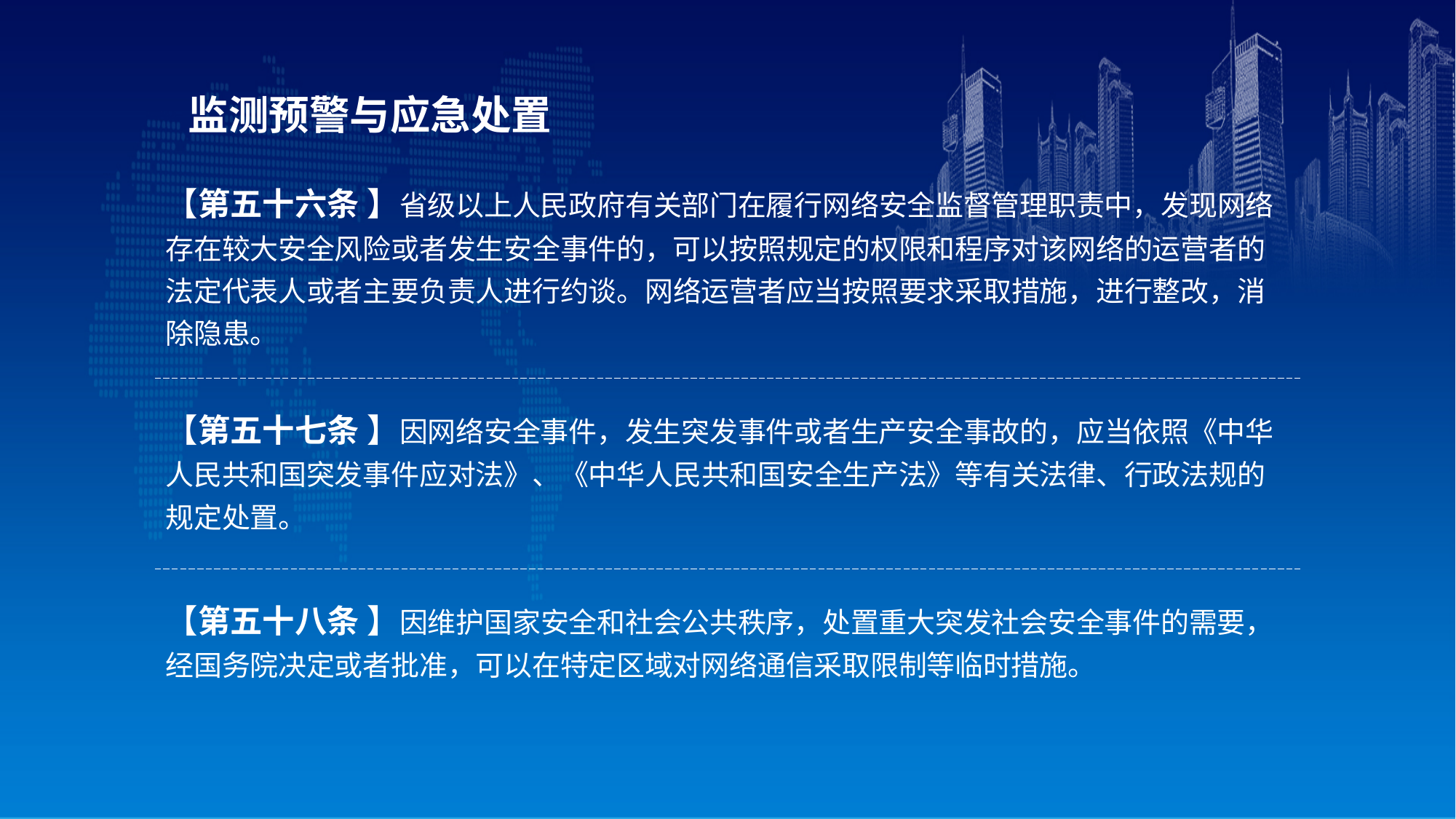

监测预警与应急处置
【第五十六条 】省级以上人民政府有关部门在履行网络安全监督管理职责中，发现网络存在较大安全风险或者发生安全事件的，可以按照规定的权限和程序对该网络的运营者的法定代表人或者主要负责人进行约谈。网络运营者应当按照要求采取措施，进行整改，消除隐患。
【第五十七条 】因网络安全事件，发生突发事件或者生产安全事故的，应当依照《中华人民共和国突发事件应对法》、《中华人民共和国安全生产法》等有关法律、行政法规的规定处置。
【第五十八条 】因维护国家安全和社会公共秩序，处置重大突发社会安全事件的需要，经国务院决定或者批准，可以在特定区域对网络通信采取限制等临时措施。